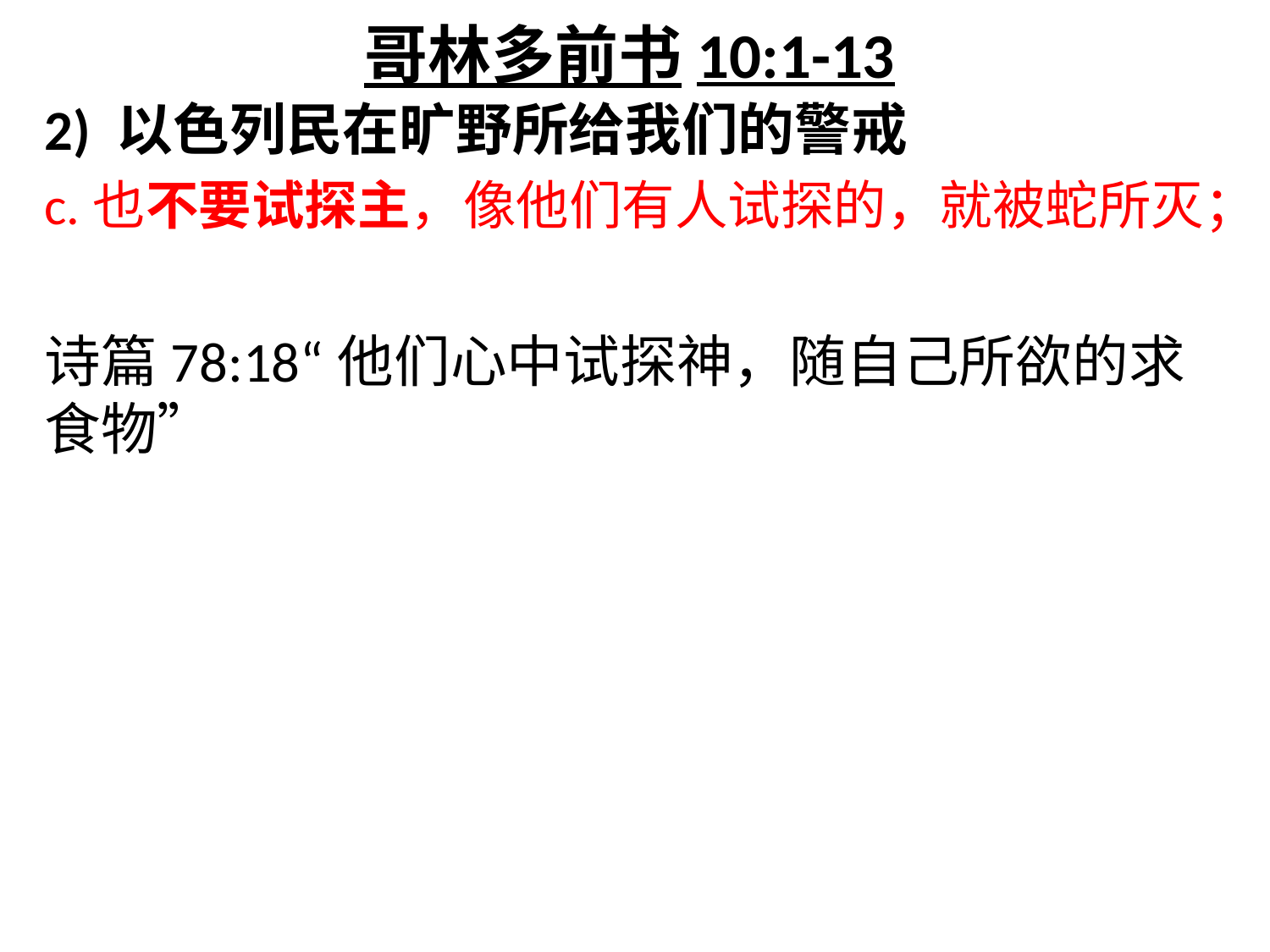

哥林多前书10:1-13
2) 以色列民在旷野所给我们的警戒
c.也不要试探主，像他们有人试探的，就被蛇所灭；

诗篇78:18“他们心中试探神，随自己所欲的求食物”